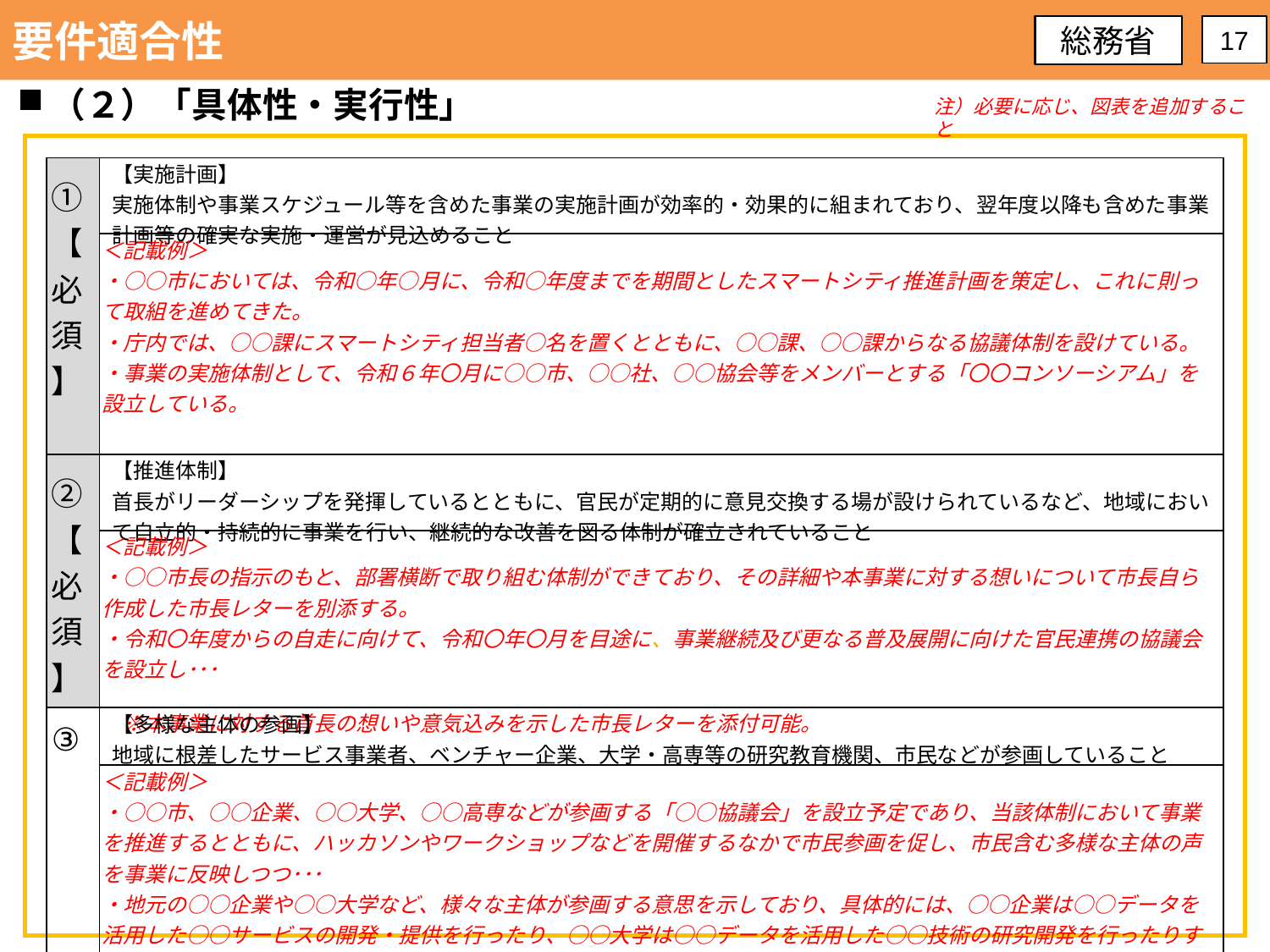

要件適合性
総務省
17
（２）「具体性・実行性」
注）必要に応じ、図表を追加すること

| ①【必須】 | 【実施計画】 実施体制や事業スケジュール等を含めた事業の実施計画が効率的・効果的に組まれており、翌年度以降も含めた事業計画等の確実な実施・運営が見込めること |
| --- | --- |
|  | ＜記載例＞ ・○○市においては、令和○年○月に、令和○年度までを期間としたスマートシティ推進計画を策定し、これに則って取組を進めてきた。 ・庁内では、○○課にスマートシティ担当者○名を置くとともに、○○課、○○課からなる協議体制を設けている。 ・事業の実施体制として、令和６年〇月に○○市、○○社、○○協会等をメンバーとする「〇〇コンソーシアム」を設立している。 |
| ②【必須】 | 【推進体制】 首長がリーダーシップを発揮しているとともに、官民が定期的に意見交換する場が設けられているなど、地域において自立的・持続的に事業を行い、継続的な改善を図る体制が確立されていること |
|  | ＜記載例＞ ・○○市長の指示のもと、部署横断で取り組む体制ができており、その詳細や本事業に対する想いについて市長自ら作成した市長レターを別添する。 ・令和〇年度からの自走に向けて、令和〇年〇月を目途に、事業継続及び更なる普及展開に向けた官民連携の協議会を設立し･･･ 　※本事業に対する首長の想いや意気込みを示した市長レターを添付可能。 |
| ③ | 【多様な主体の参画】 地域に根差したサービス事業者、ベンチャー企業、大学・高専等の研究教育機関、市民などが参画していること |
|  | ＜記載例＞ ・○○市、○○企業、○○大学、○○高専などが参画する「○○協議会」を設立予定であり、当該体制において事業を推進するとともに、ハッカソンやワークショップなどを開催するなかで市民参画を促し、市民含む多様な主体の声を事業に反映しつつ･･･ ・地元の○○企業や○○大学など、様々な主体が参画する意思を示しており、具体的には、○○企業は○○データを活用した○○サービスの開発・提供を行ったり、○○大学は○○データを活用した○○技術の研究開発を行ったりするなど、多様なニーズが届いており･･･ |